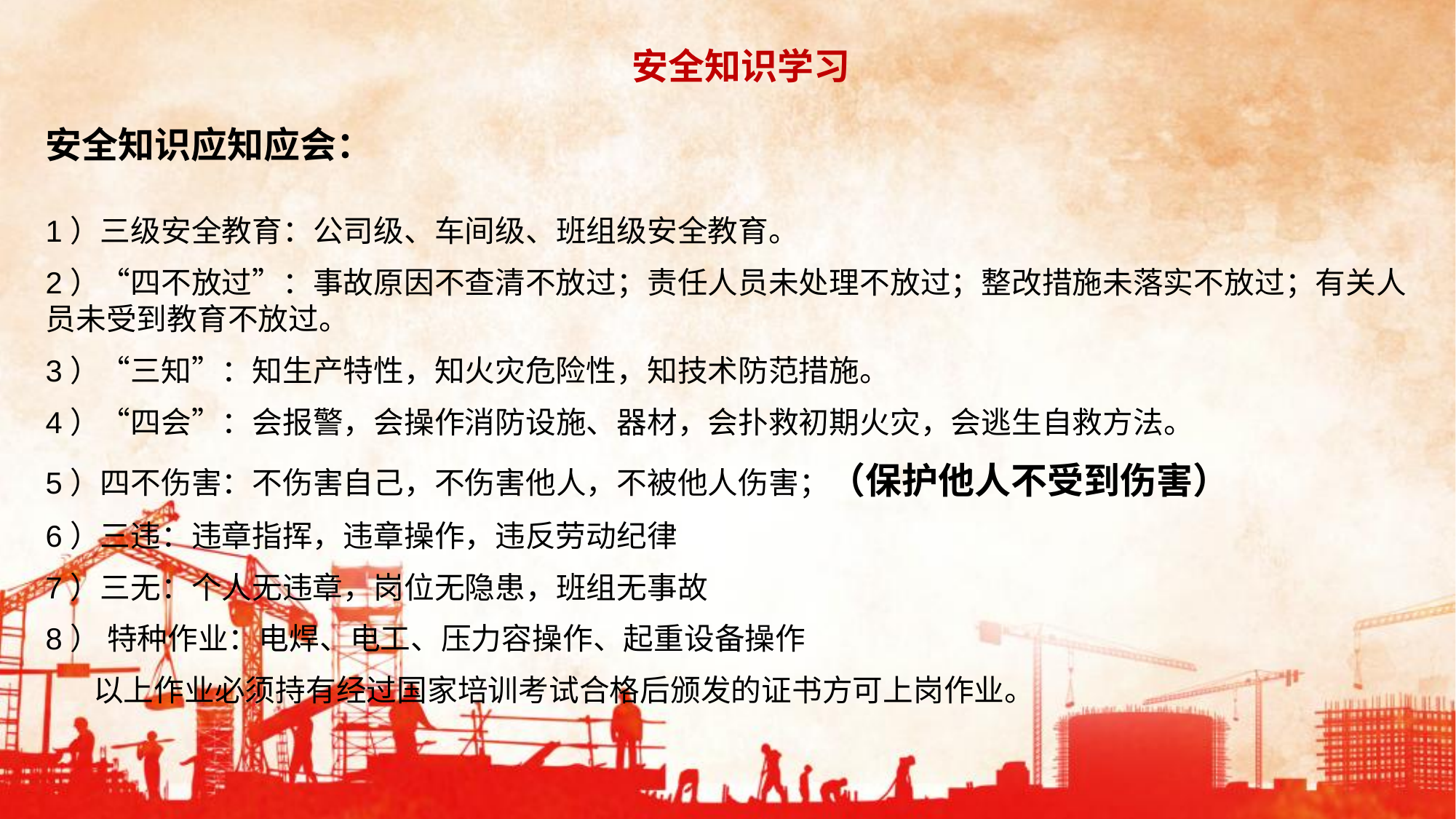

安全知识学习
安全知识应知应会：

1）三级安全教育：公司级、车间级、班组级安全教育。
2）“四不放过”：事故原因不查清不放过；责任人员未处理不放过；整改措施未落实不放过；有关人员未受到教育不放过。
3）“三知”：知生产特性，知火灾危险性，知技术防范措施。
4）“四会”：会报警，会操作消防设施、器材，会扑救初期火灾，会逃生自救方法。
5）四不伤害：不伤害自己，不伤害他人，不被他人伤害；（保护他人不受到伤害）
6）三违：违章指挥，违章操作，违反劳动纪律
7）三无：个人无违章，岗位无隐患，班组无事故
8） 特种作业：电焊、电工、压力容操作、起重设备操作
      以上作业必须持有经过国家培训考试合格后颁发的证书方可上岗作业。